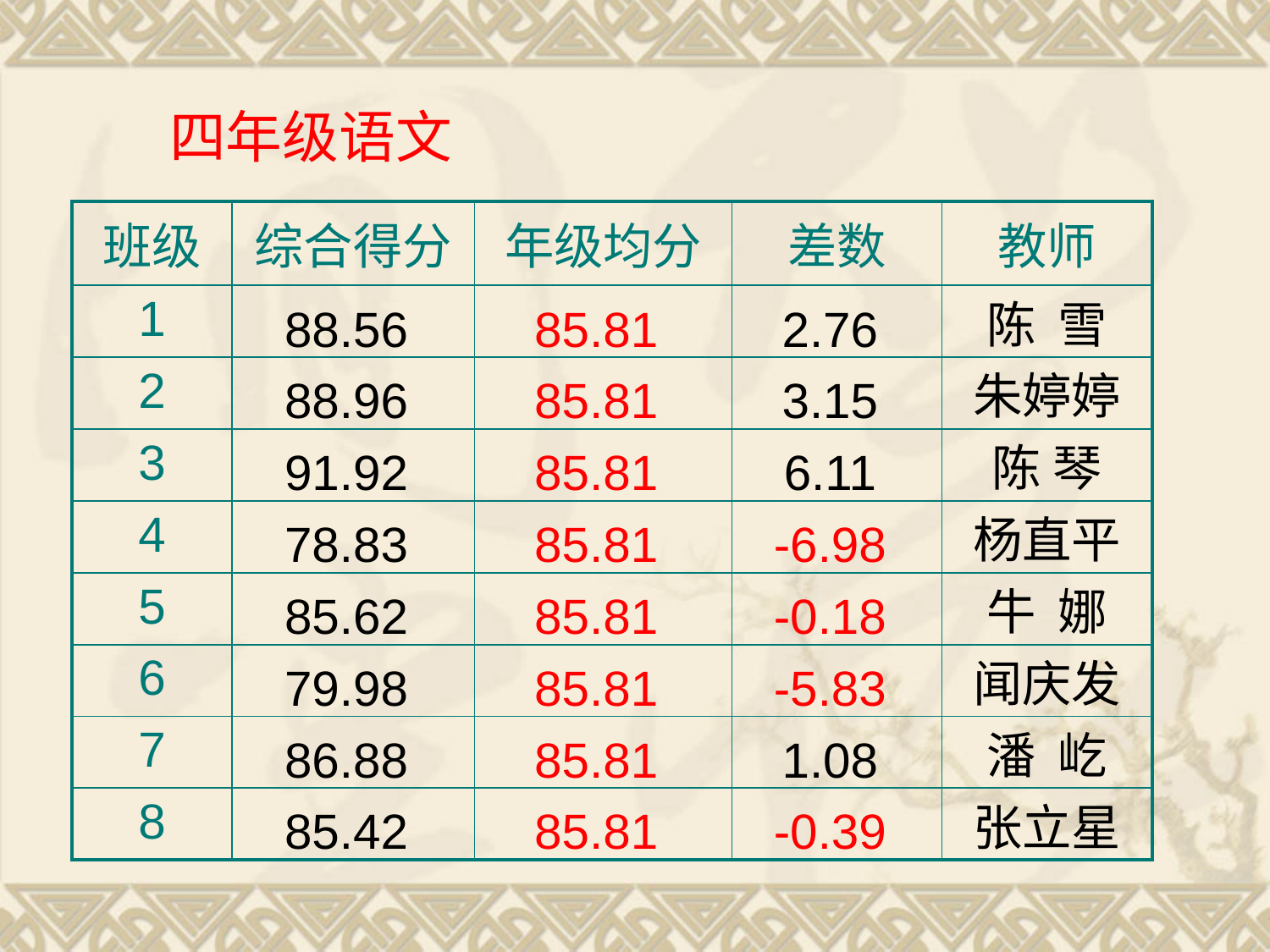

四年级语文
| 班级 | 综合得分 | 年级均分 | 差数 | 教师 |
| --- | --- | --- | --- | --- |
| 1 | 88.56 | 85.81 | 2.76 | 陈 雪 |
| 2 | 88.96 | 85.81 | 3.15 | 朱婷婷 |
| 3 | 91.92 | 85.81 | 6.11 | 陈 琴 |
| 4 | 78.83 | 85.81 | -6.98 | 杨直平 |
| 5 | 85.62 | 85.81 | -0.18 | 牛 娜 |
| 6 | 79.98 | 85.81 | -5.83 | 闻庆发 |
| 7 | 86.88 | 85.81 | 1.08 | 潘 屹 |
| 8 | 85.42 | 85.81 | -0.39 | 张立星 |